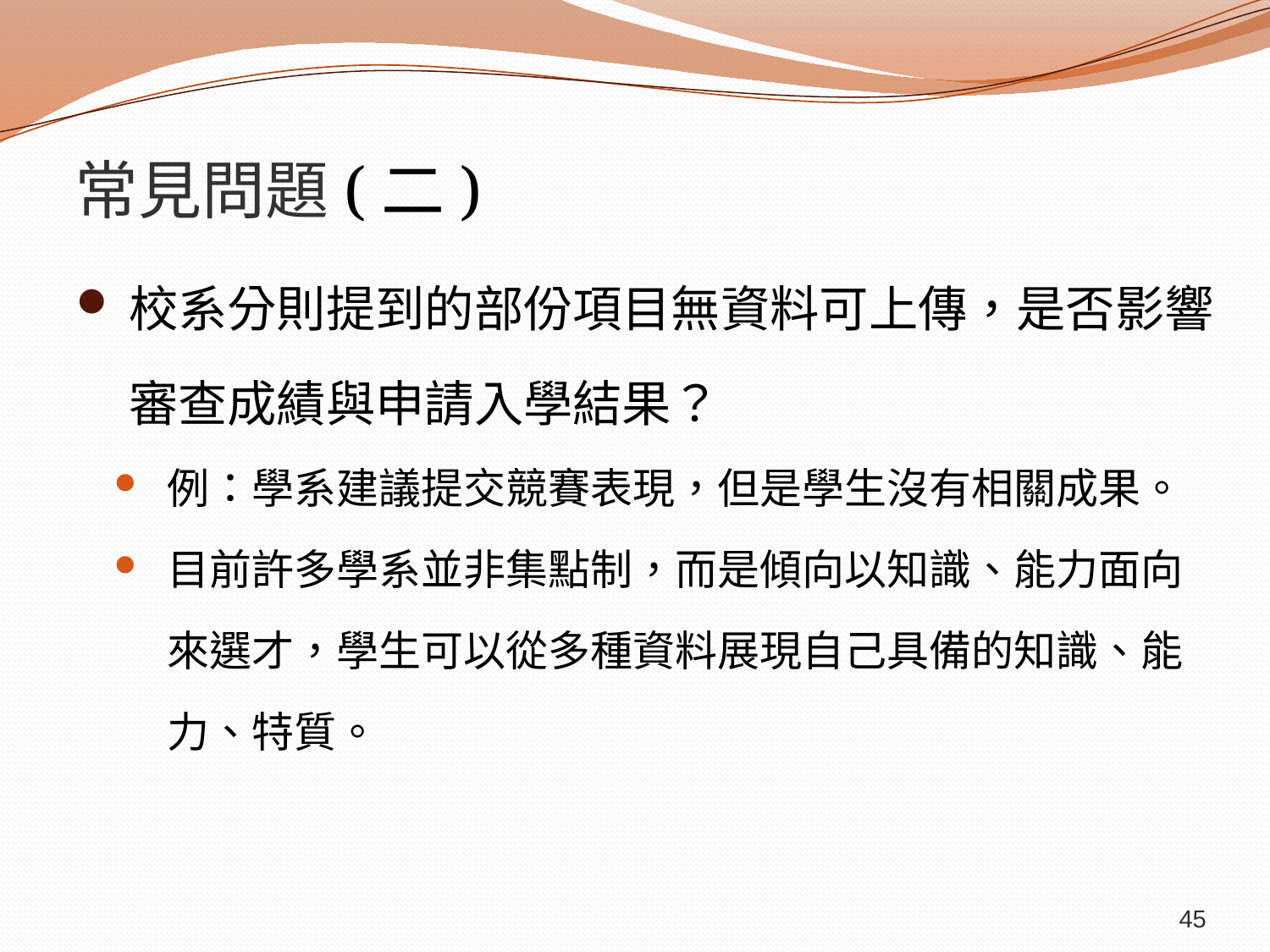

# 常見問題(二)
校系分則提到的部份項目無資料可上傳，是否影響審查成績與申請入學結果？
例：學系建議提交競賽表現，但是學生沒有相關成果。
目前許多學系並非集點制，而是傾向以知識、能力面向來選才，學生可以從多種資料展現自己具備的知識、能力、特質。

45